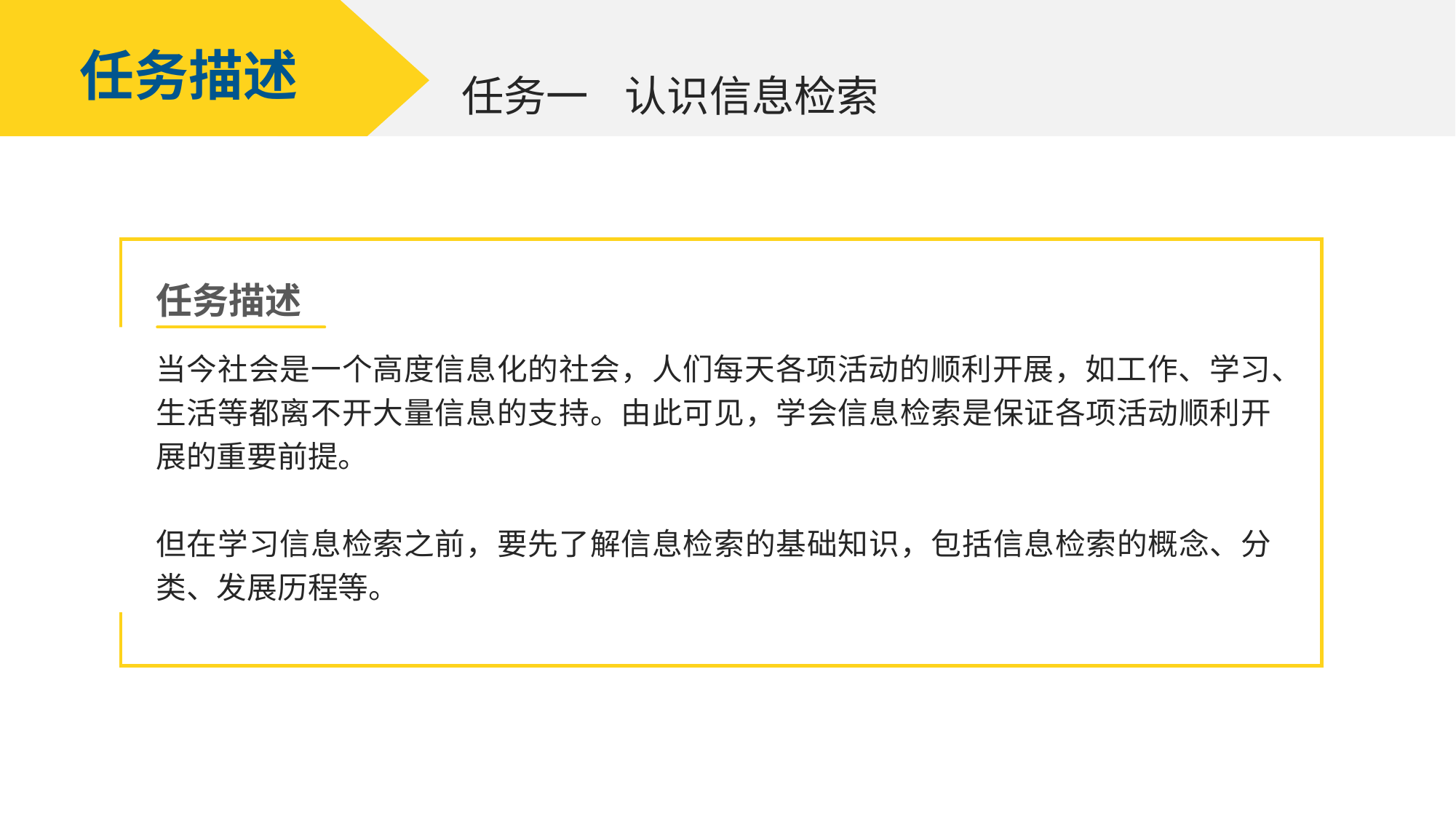

任务描述
认识信息检索
任务一

任务描述

当今社会是一个高度信息化的社会，人们每天各项活动的顺利开展，如工作、学习、生活等都离不开大量信息的支持。由此可见，学会信息检索是保证各项活动顺利开展的重要前提。

但在学习信息检索之前，要先了解信息检索的基础知识，包括信息检索的概念、分类、发展历程等。